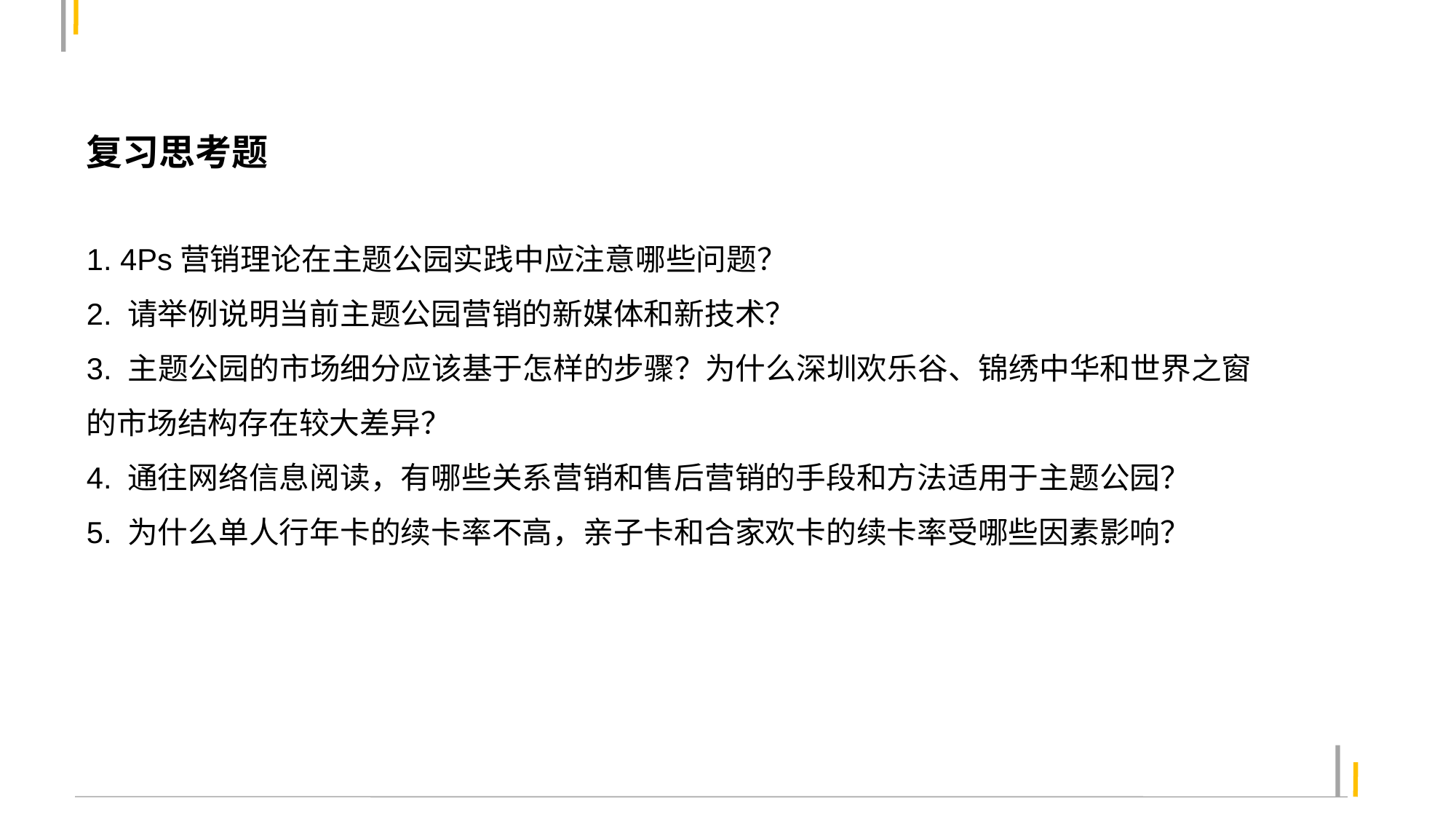

复习思考题

1. 4Ps营销理论在主题公园实践中应注意哪些问题？
2. 请举例说明当前主题公园营销的新媒体和新技术？
3. 主题公园的市场细分应该基于怎样的步骤？为什么深圳欢乐谷、锦绣中华和世界之窗的市场结构存在较大差异？
4. 通往网络信息阅读，有哪些关系营销和售后营销的手段和方法适用于主题公园？
5. 为什么单人行年卡的续卡率不高，亲子卡和合家欢卡的续卡率受哪些因素影响？